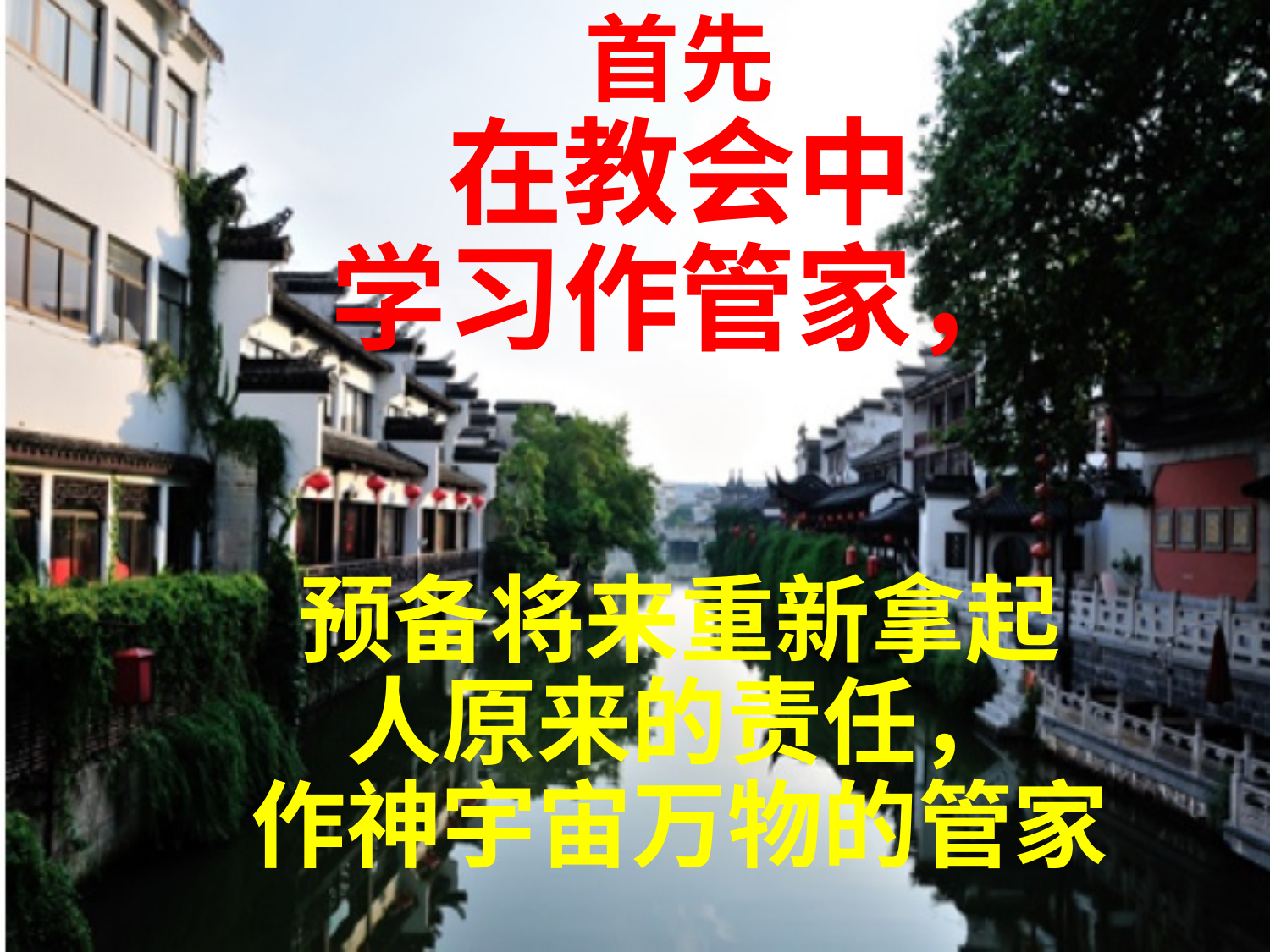

首先
在教会中
学习作管家，

预备将来重新拿起
人原来的责任，
作神宇宙万物的管家